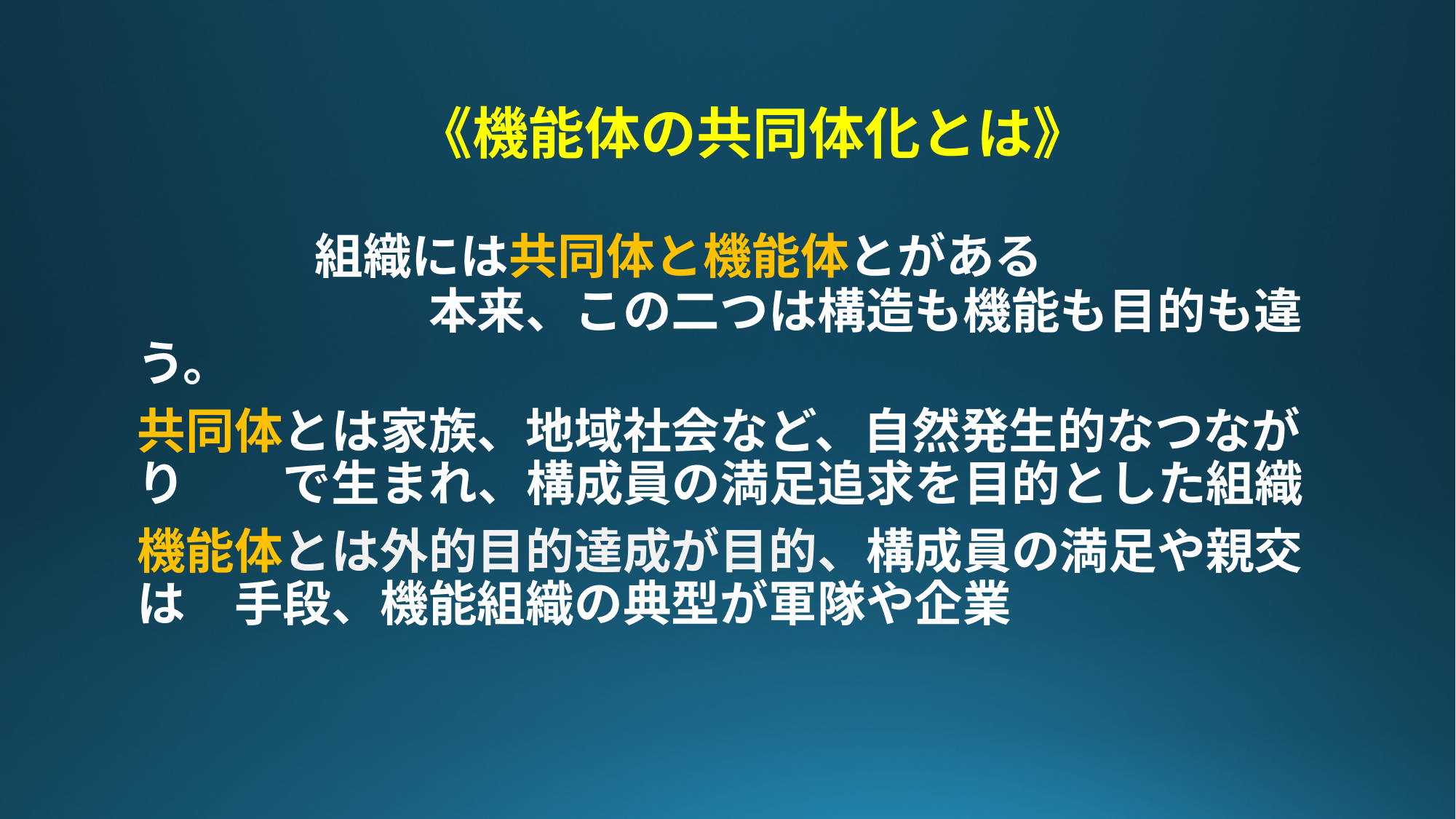

# 《機能体の共同体化とは》
　　　組織には共同体と機能体とがある　　　　　　　　　　　　本来、この二つは構造も機能も目的も違う。
共同体とは家族、地域社会など、自然発生的なつながり　　で生まれ、構成員の満足追求を目的とした組織
機能体とは外的目的達成が目的、構成員の満足や親交は　手段、機能組織の典型が軍隊や企業